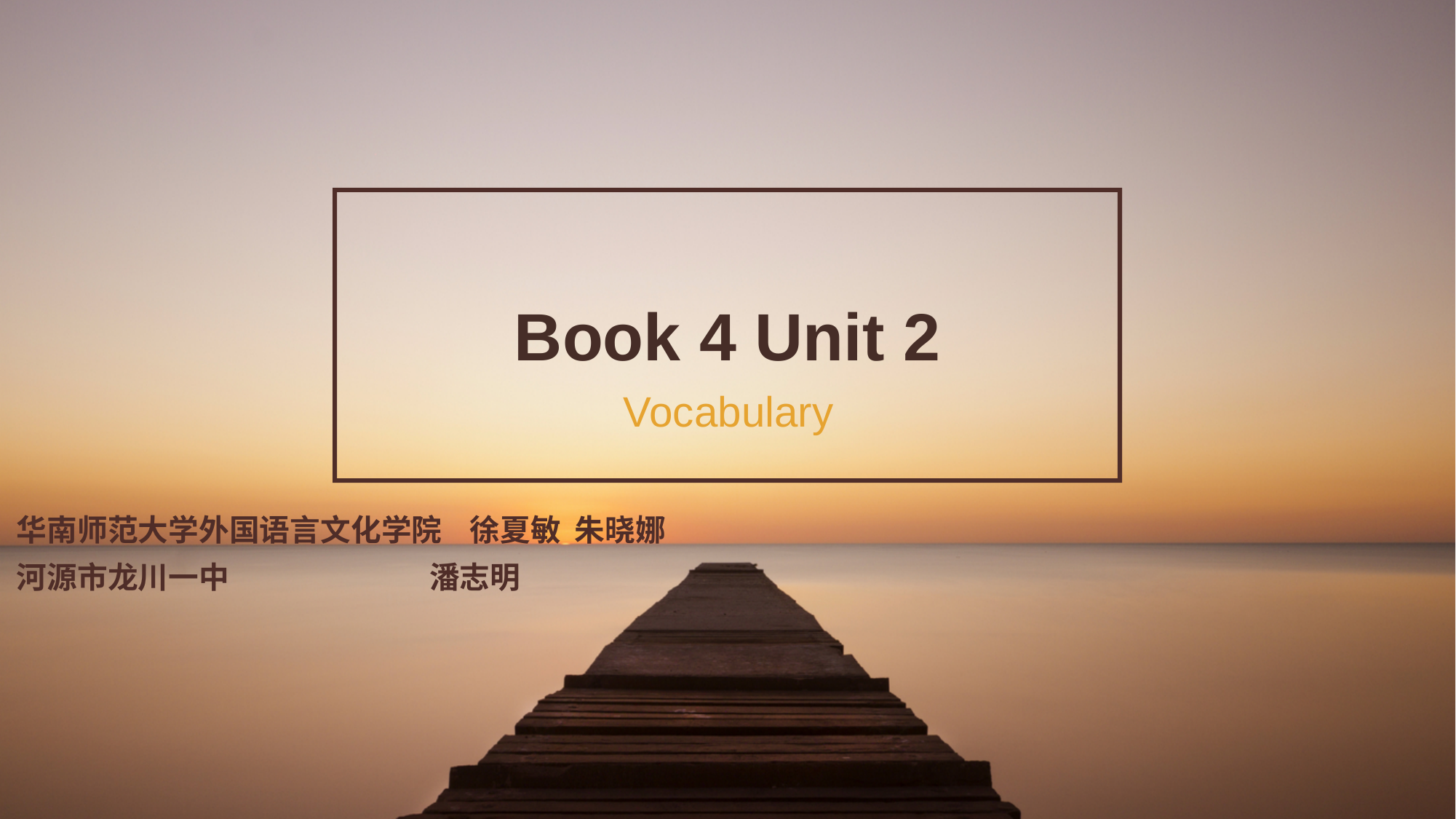

# Book 4 Unit 2
Vocabulary
华南师范大学外国语言文化学院    徐夏敏  朱晓娜
河源市龙川一中                             潘志明